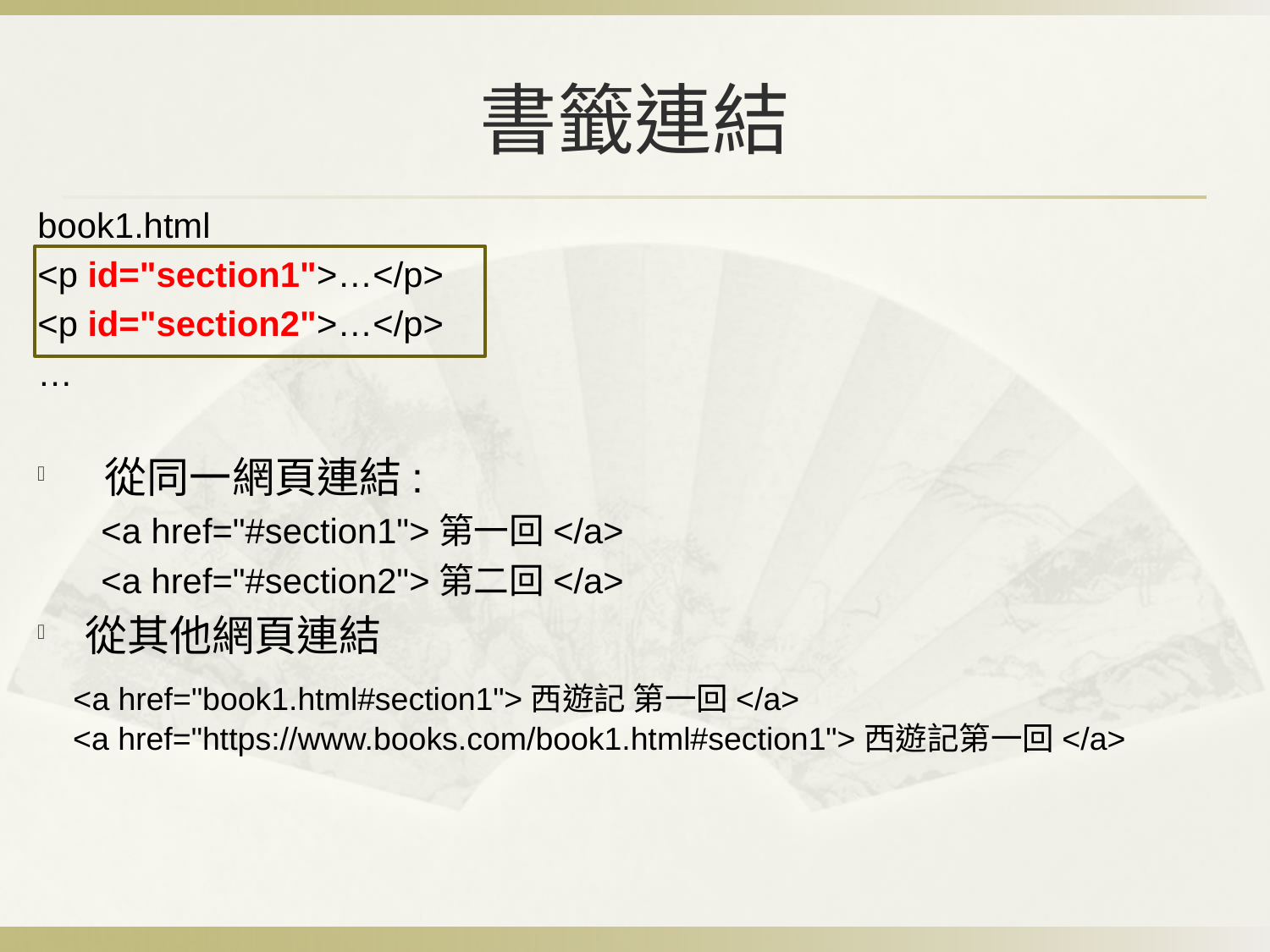

# 書籤連結
book1.html
<p id="section1">…</p>
<p id="section2">…</p>
…

 從同一網頁連結:
<a href="#section1">第一回</a>
<a href="#section2">第二回</a>
從其他網頁連結
   <a href="book1.html#section1">西遊記 第一回</a>
    <a href="https://www.books.com/book1.html#section1">西遊記第一回</a>